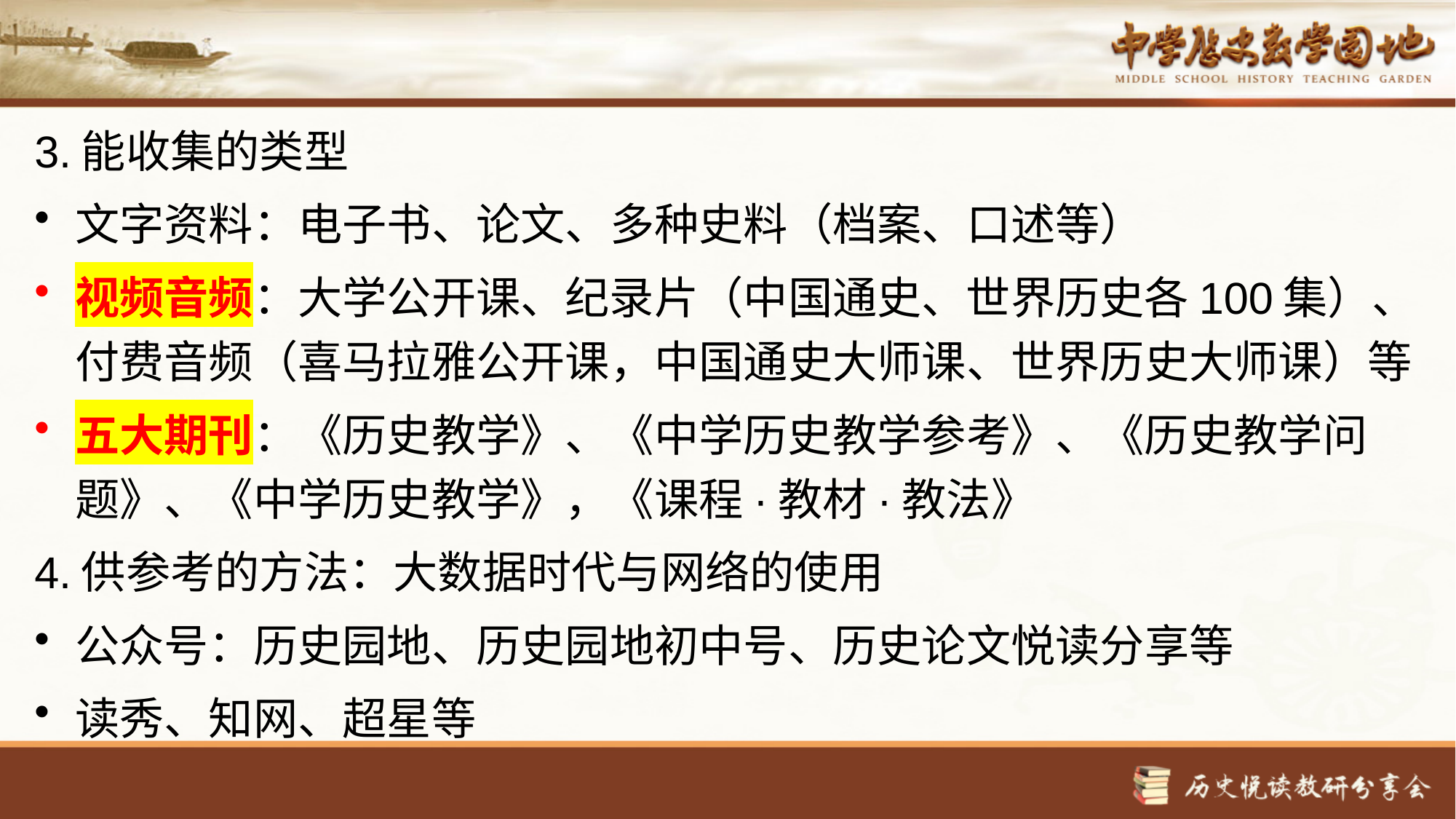

3.能收集的类型
文字资料：电子书、论文、多种史料（档案、口述等）
视频音频：大学公开课、纪录片（中国通史、世界历史各100集）、付费音频（喜马拉雅公开课，中国通史大师课、世界历史大师课）等
五大期刊：《历史教学》、《中学历史教学参考》、《历史教学问题》、《中学历史教学》，《课程·教材·教法》
4.供参考的方法：大数据时代与网络的使用
公众号：历史园地、历史园地初中号、历史论文悦读分享等
读秀、知网、超星等